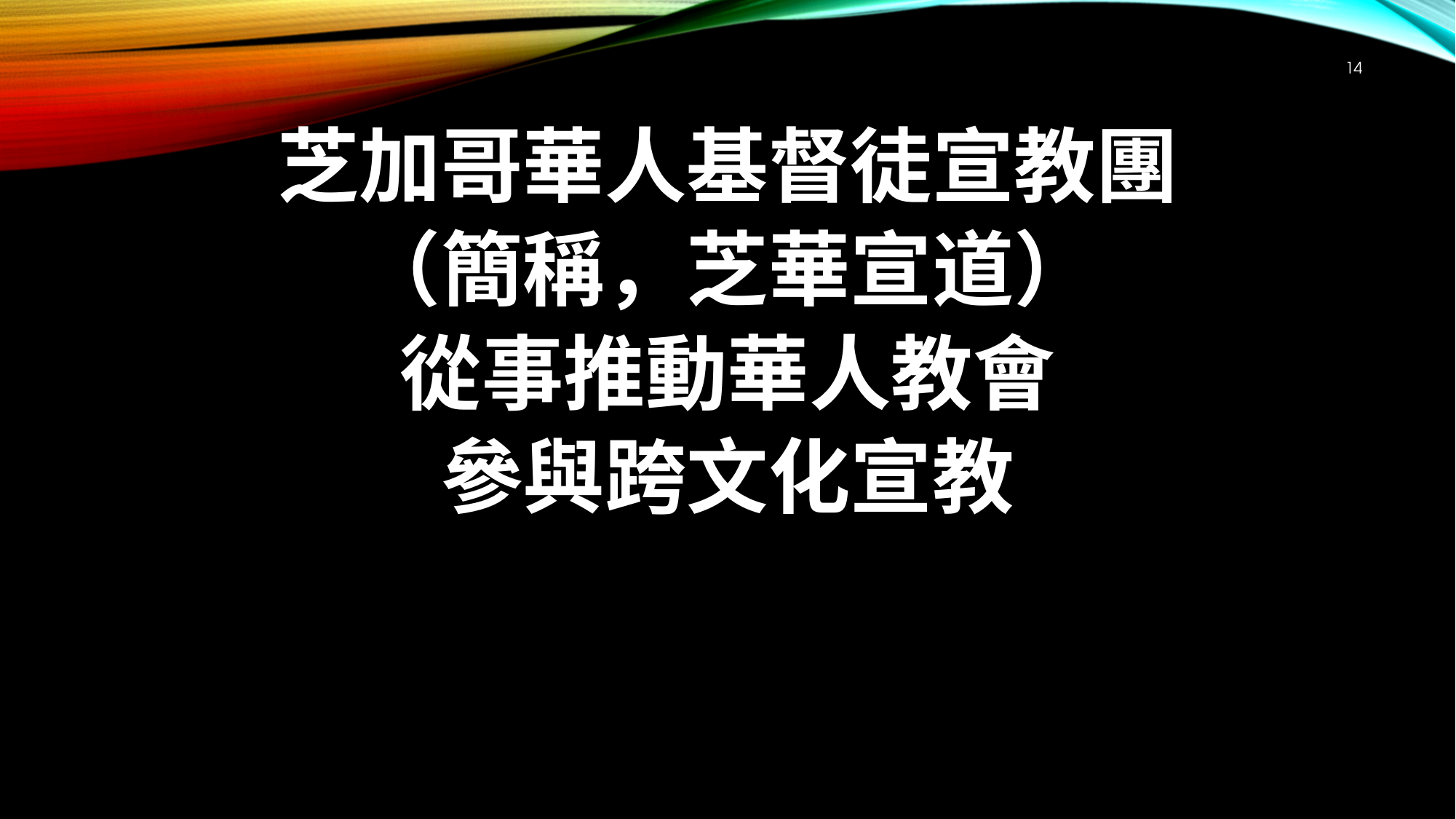

14
芝加哥華人基督徒宣教團
（簡稱，芝華宣道）
從事推動華人教會
參與跨文化宣教